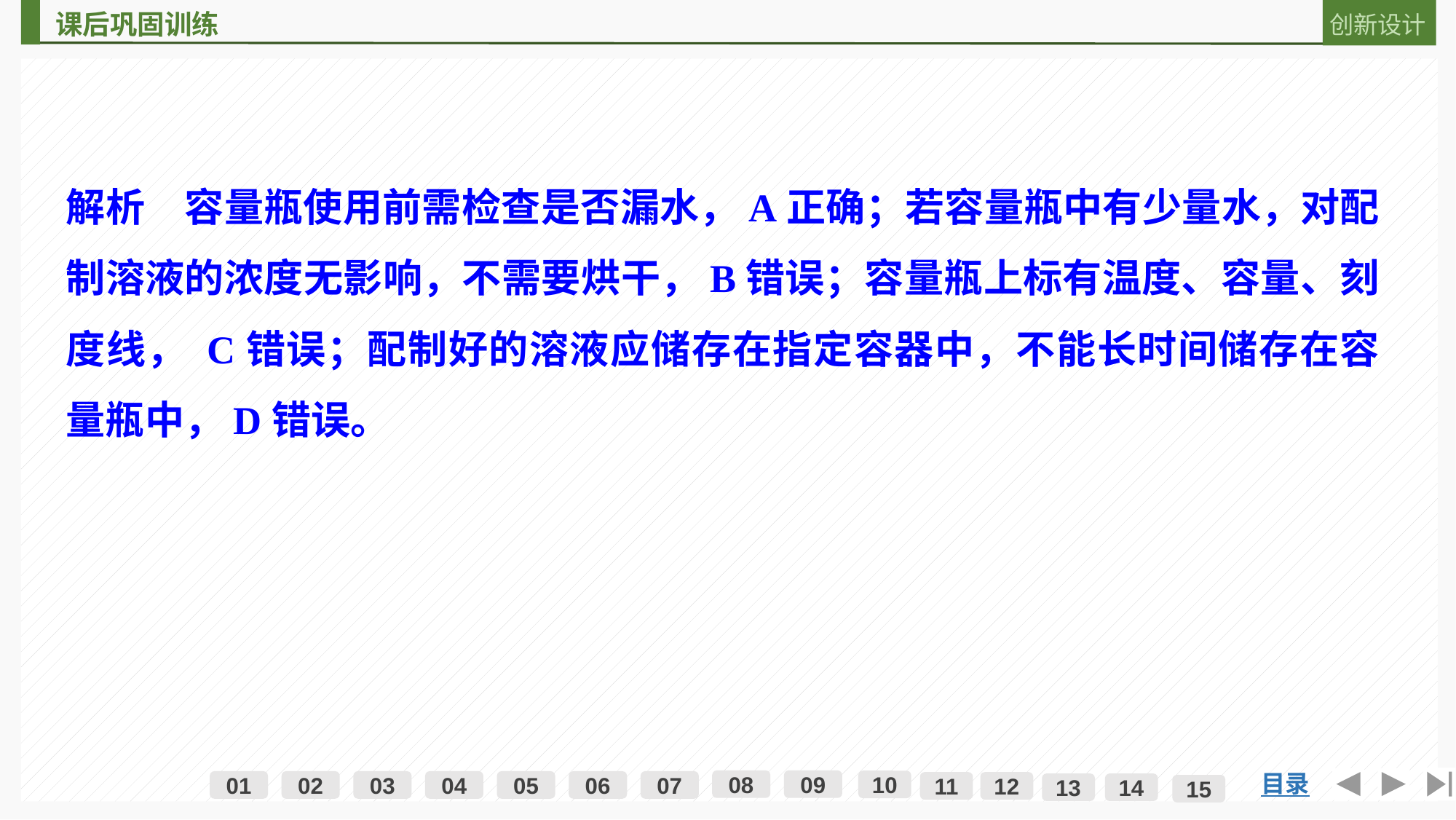

解析　容量瓶使用前需检查是否漏水，A正确；若容量瓶中有少量水，对配制溶液的浓度无影响，不需要烘干，B错误；容量瓶上标有温度、容量、刻度线， C错误；配制好的溶液应储存在指定容器中，不能长时间储存在容量瓶中，D错误。